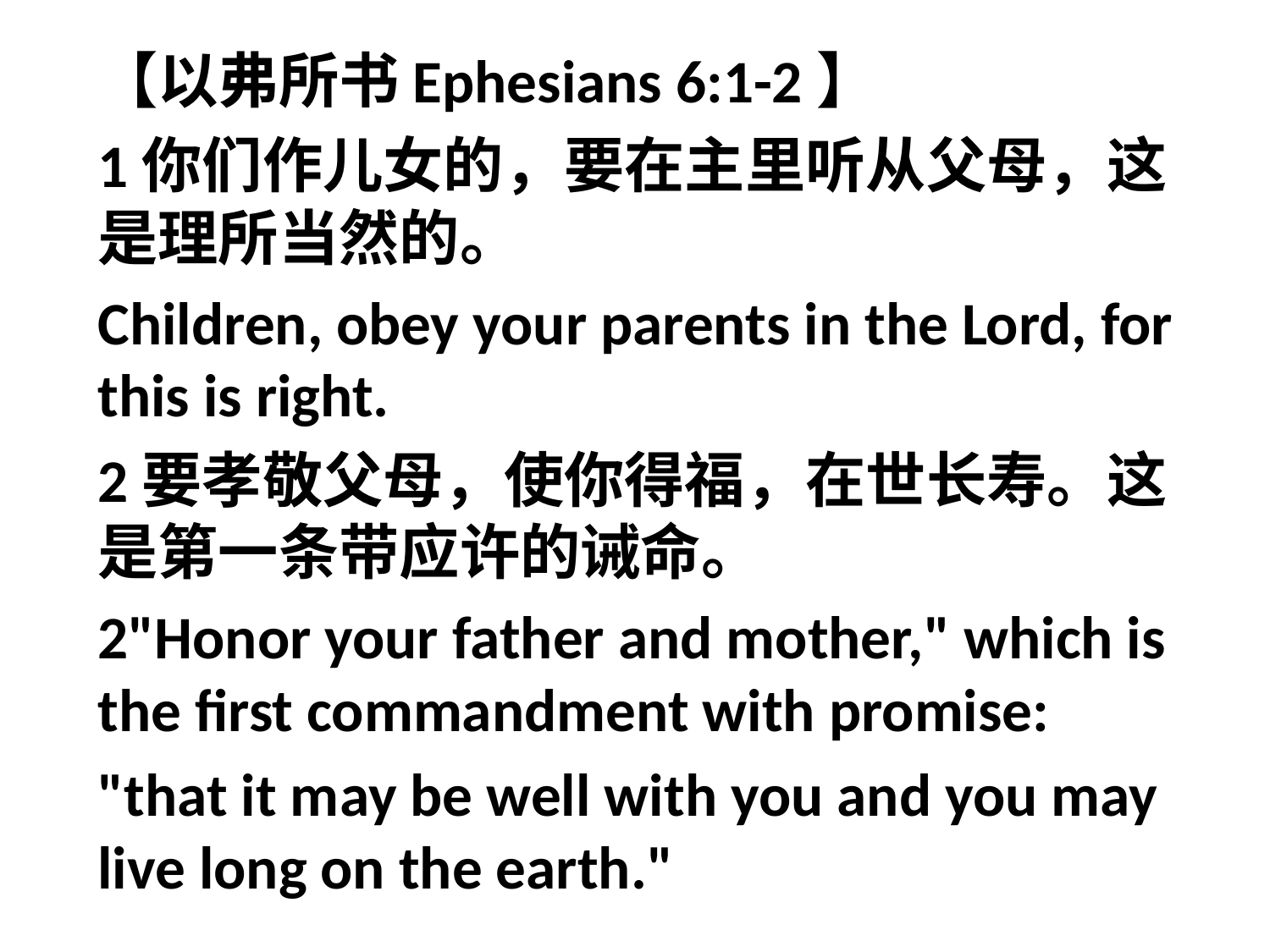

【以弗所书Ephesians 6:1-2】
1你们作儿女的，要在主里听从父母，这是理所当然的。
Children, obey your parents in the Lord, for this is right.
2要孝敬父母，使你得福，在世长寿。这是第一条带应许的诫命。
2"Honor your father and mother," which is the first commandment with promise:
"that it may be well with you and you may live long on the earth."